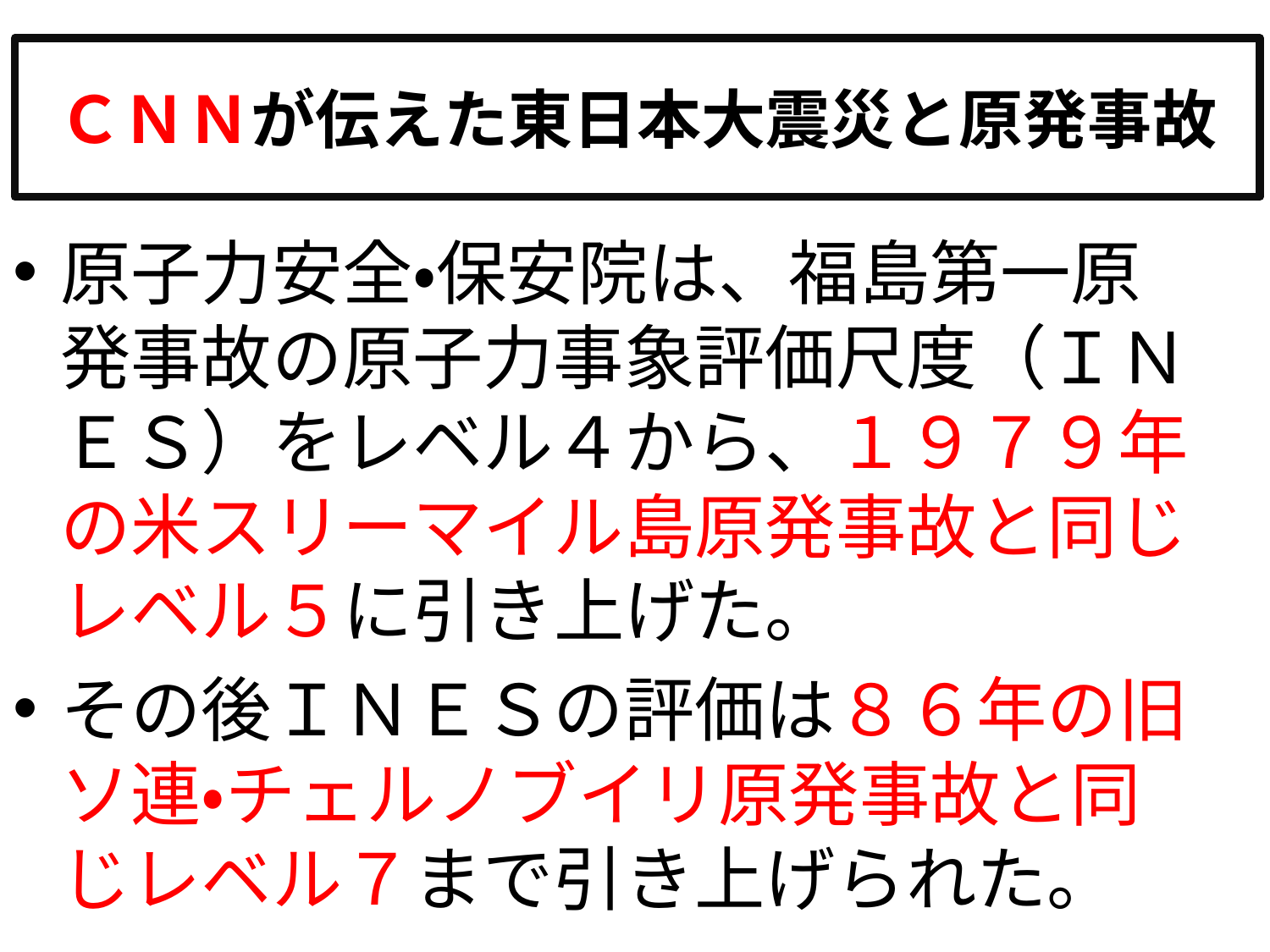

# ＣＮＮが伝えた東日本大震災と原発事故
原子力安全・保安院は、福島第一原発事故の原子力事象評価尺度（ＩＮＥＳ）をレベル４から、１９７９年の米スリーマイル島原発事故と同じレベル５に引き上げた。
その後ＩＮＥＳの評価は８６年の旧ソ連・チェルノブイリ原発事故と同じレベル７まで引き上げられた。